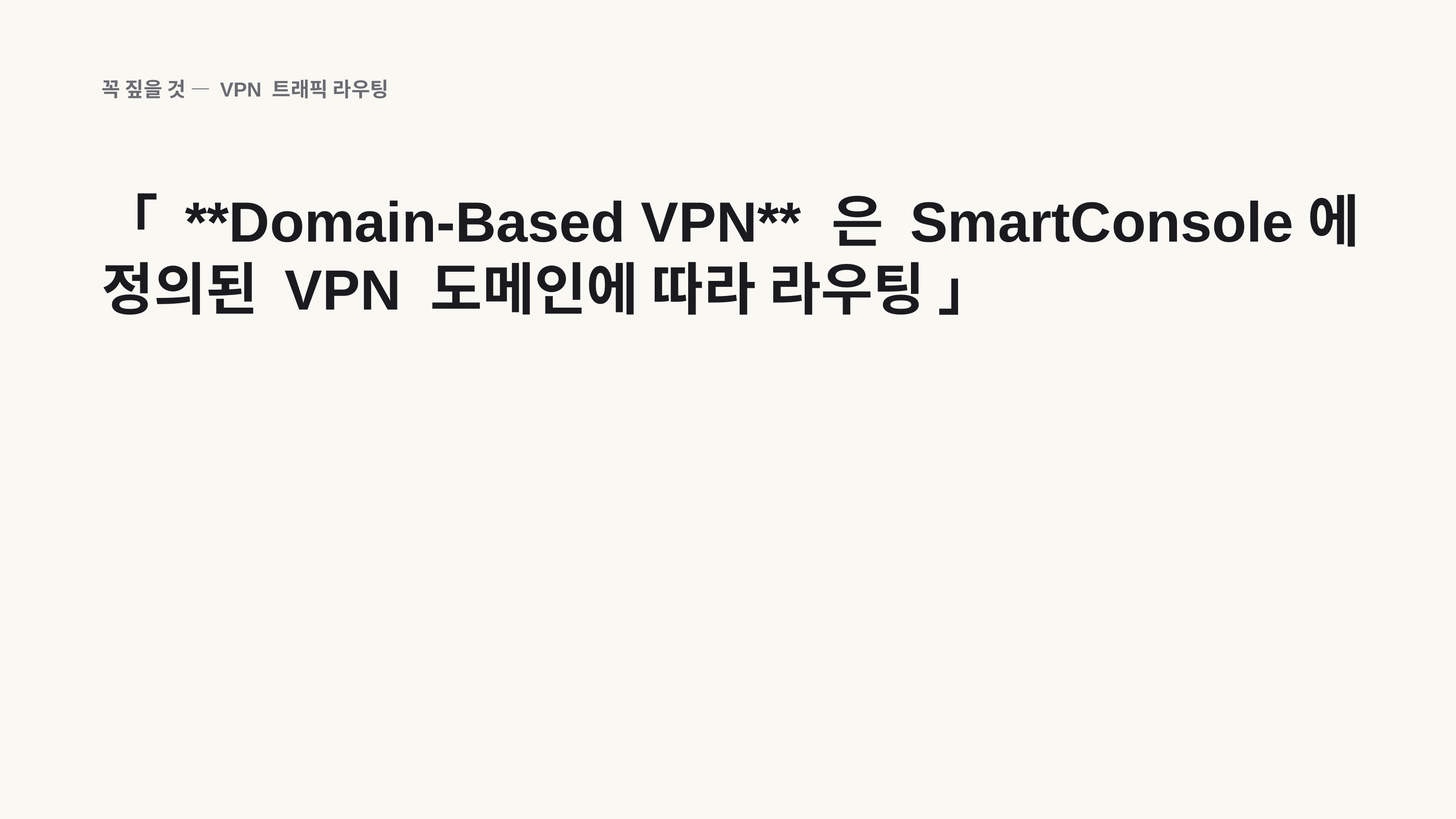

꼭 짚을 것 — VPN 트래픽 라우팅
「 **Domain-Based VPN** 은 SmartConsole에 정의된 VPN 도메인에 따라 라우팅 」